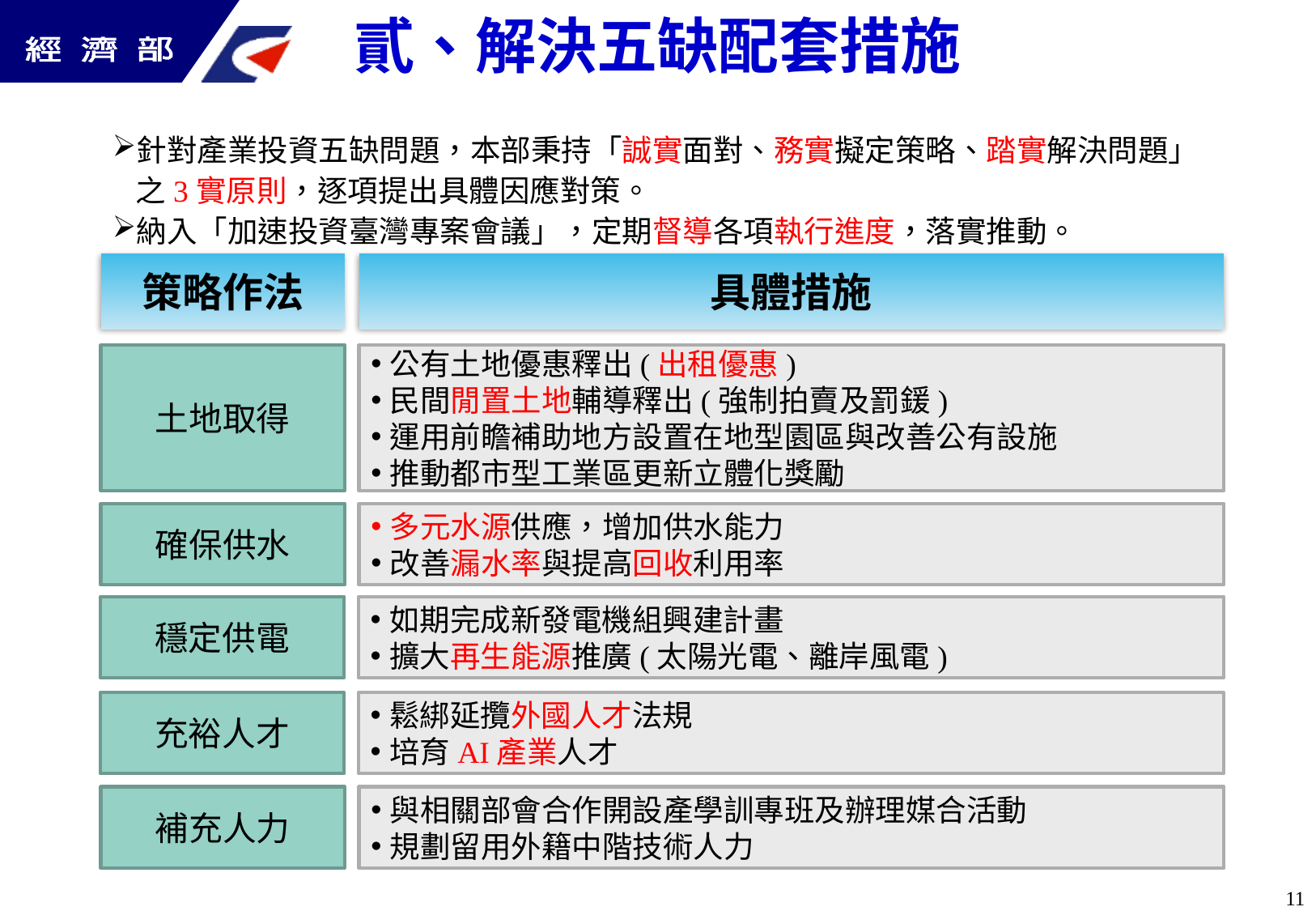

貳、解決五缺配套措施
針對產業投資五缺問題，本部秉持「誠實面對、務實擬定策略、踏實解決問題」之3實原則，逐項提出具體因應對策。
納入「加速投資臺灣專案會議」，定期督導各項執行進度，落實推動。
策略作法
具體措施
土地取得
公有土地優惠釋出(出租優惠)
民間閒置土地輔導釋出(強制拍賣及罰鍰)
運用前瞻補助地方設置在地型園區與改善公有設施
推動都市型工業區更新立體化獎勵
確保供水
多元水源供應，增加供水能力
改善漏水率與提高回收利用率
穩定供電
如期完成新發電機組興建計畫
擴大再生能源推廣(太陽光電、離岸風電)
充裕人才
鬆綁延攬外國人才法規
培育AI產業人才
補充人力
與相關部會合作開設產學訓專班及辦理媒合活動
規劃留用外籍中階技術人力